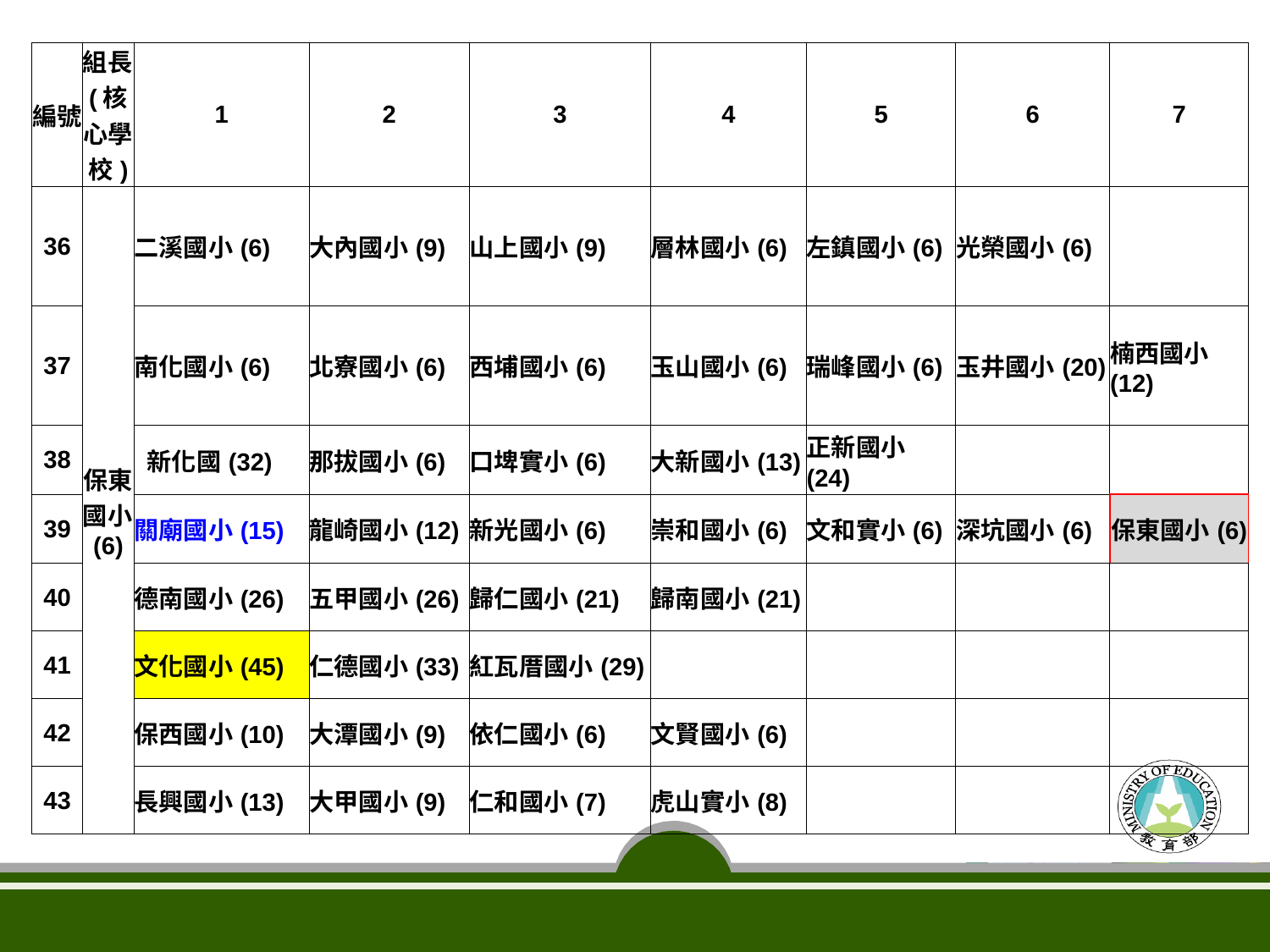

| 編號 | 組長(核心學校) | 1 | 2 | 3 | 4 | 5 | 6 | 7 |
| --- | --- | --- | --- | --- | --- | --- | --- | --- |
| 36 | 保東國小(6) | 二溪國小(6) | 大內國小(9) | 山上國小(9) | 層林國小(6) | 左鎮國小(6) | 光榮國小(6) |  |
| 37 |  | 南化國小(6) | 北寮國小(6) | 西埔國小(6) | 玉山國小(6) | 瑞峰國小(6) | 玉井國小(20) | 楠西國小(12) |
| 38 |  | 新化國(32) | 那拔國小(6) | 口埤實小(6) | 大新國小(13) | 正新國小(24) |  |  |
| 39 |  | 關廟國小(15) | 龍崎國小(12) | 新光國小(6) | 崇和國小(6) | 文和實小(6) | 深坑國小(6) | 保東國小(6) |
| 40 |  | 德南國小(26) | 五甲國小(26) | 歸仁國小(21) | 歸南國小(21) |  |  |  |
| 41 |  | 文化國小(45) | 仁德國小(33) | 紅瓦厝國小(29) |  |  |  |  |
| 42 |  | 保西國小(10) | 大潭國小(9) | 依仁國小(6) | 文賢國小(6) |  |  |  |
| 43 |  | 長興國小(13) | 大甲國小(9) | 仁和國小(7) | 虎山實小(8) |  |  |  |